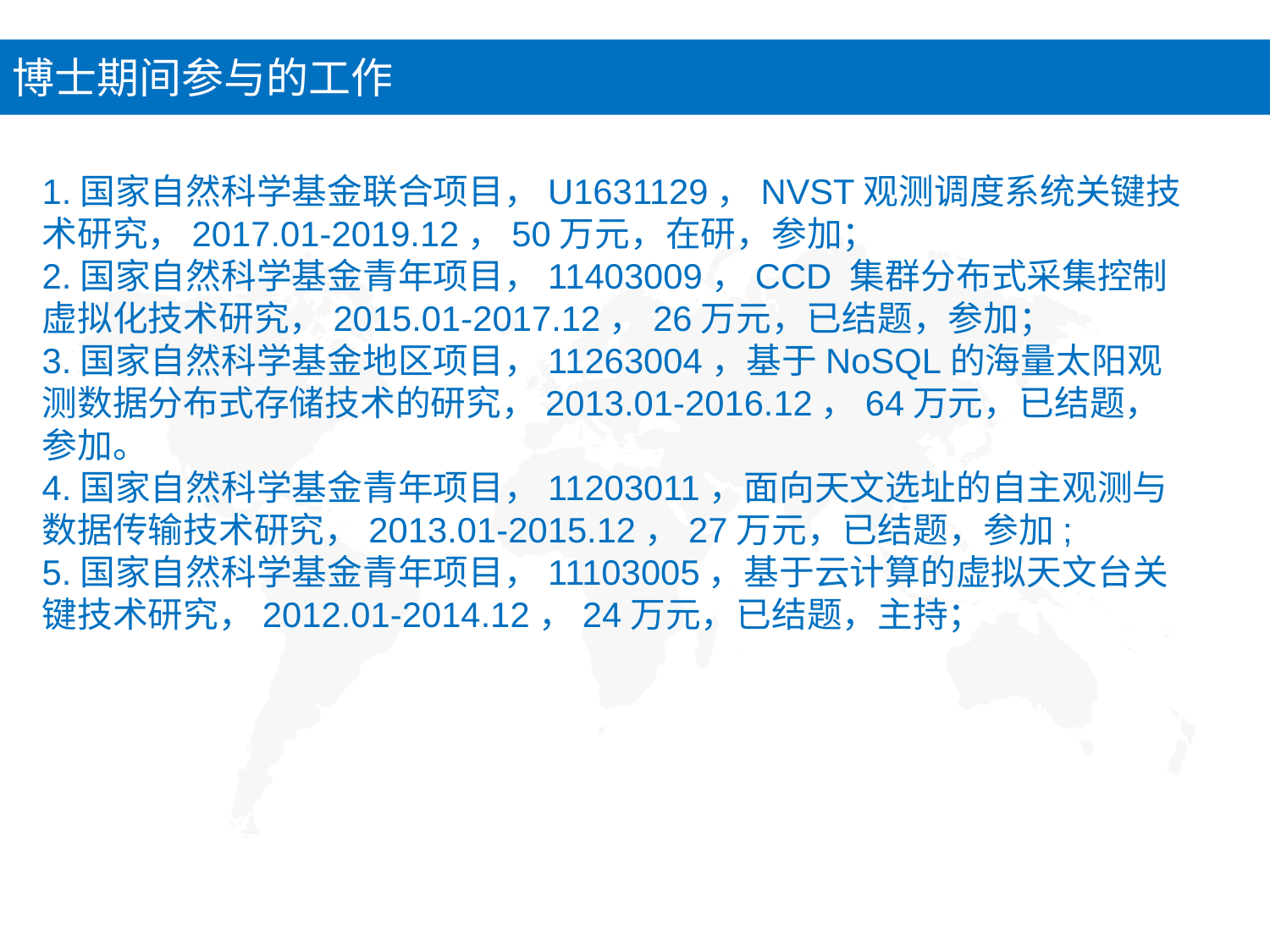

博士期间参与的工作

1.国家自然科学基金联合项目，U1631129，NVST观测调度系统关键技术研究，2017.01-2019.12，50万元，在研，参加；
2.国家自然科学基金青年项目，11403009，CCD 集群分布式采集控制虚拟化技术研究，2015.01-2017.12，26万元，已结题，参加；
3.国家自然科学基金地区项目，11263004，基于NoSQL的海量太阳观测数据分布式存储技术的研究，2013.01-2016.12，64万元，已结题，参加。
4.国家自然科学基金青年项目，11203011，面向天文选址的自主观测与数据传输技术研究，2013.01-2015.12，27万元，已结题，参加;
5.国家自然科学基金青年项目，11103005，基于云计算的虚拟天文台关键技术研究，2012.01-2014.12，24万元，已结题，主持；